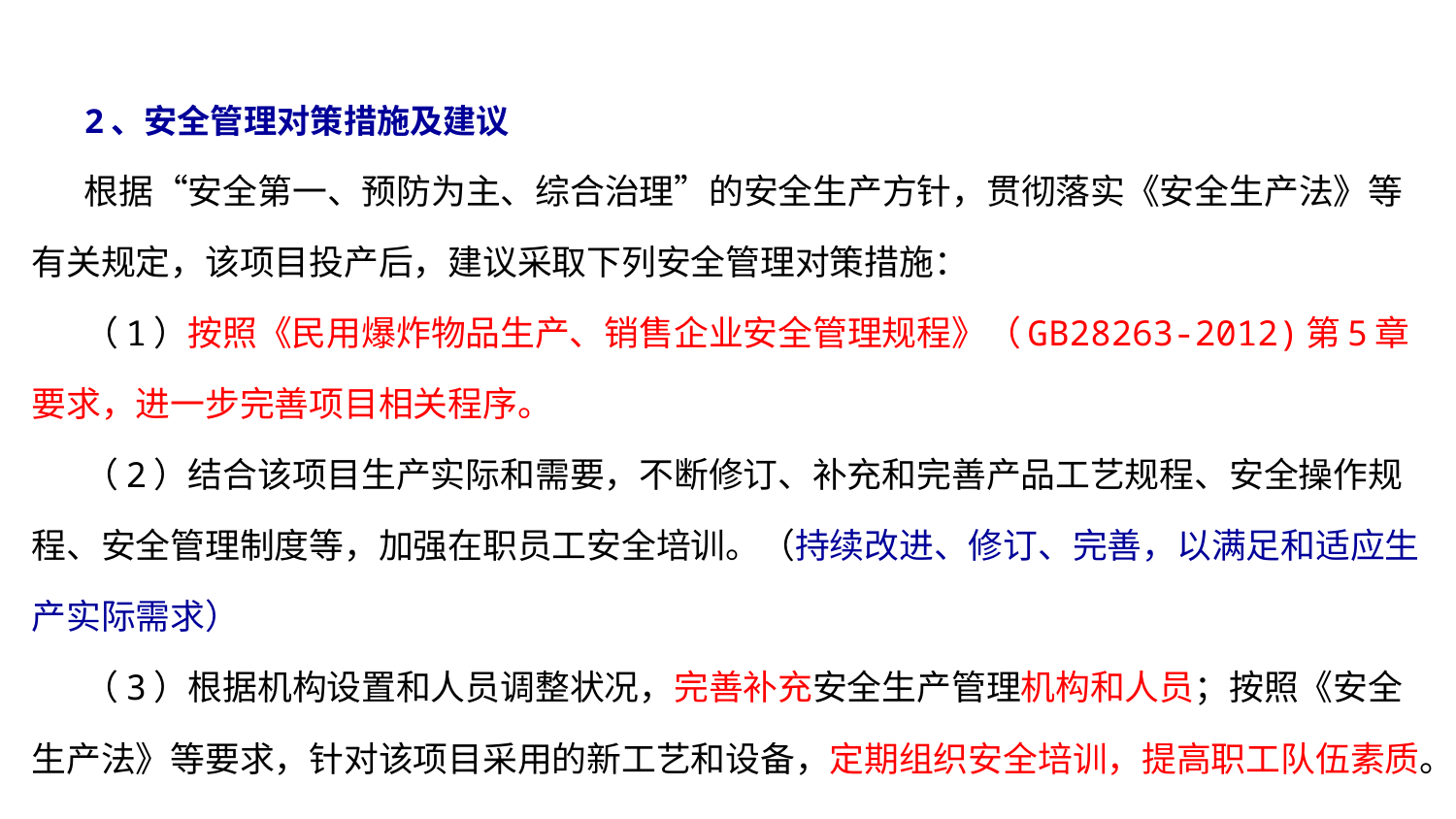

2、安全管理对策措施及建议
根据“安全第一、预防为主、综合治理”的安全生产方针，贯彻落实《安全生产法》等有关规定，该项目投产后，建议采取下列安全管理对策措施：
（1）按照《民用爆炸物品生产、销售企业安全管理规程》（GB28263-2012)第5章要求，进一步完善项目相关程序。
（2）结合该项目生产实际和需要，不断修订、补充和完善产品工艺规程、安全操作规程、安全管理制度等，加强在职员工安全培训。（持续改进、修订、完善，以满足和适应生产实际需求）
（3）根据机构设置和人员调整状况，完善补充安全生产管理机构和人员；按照《安全生产法》等要求，针对该项目采用的新工艺和设备，定期组织安全培训，提高职工队伍素质。